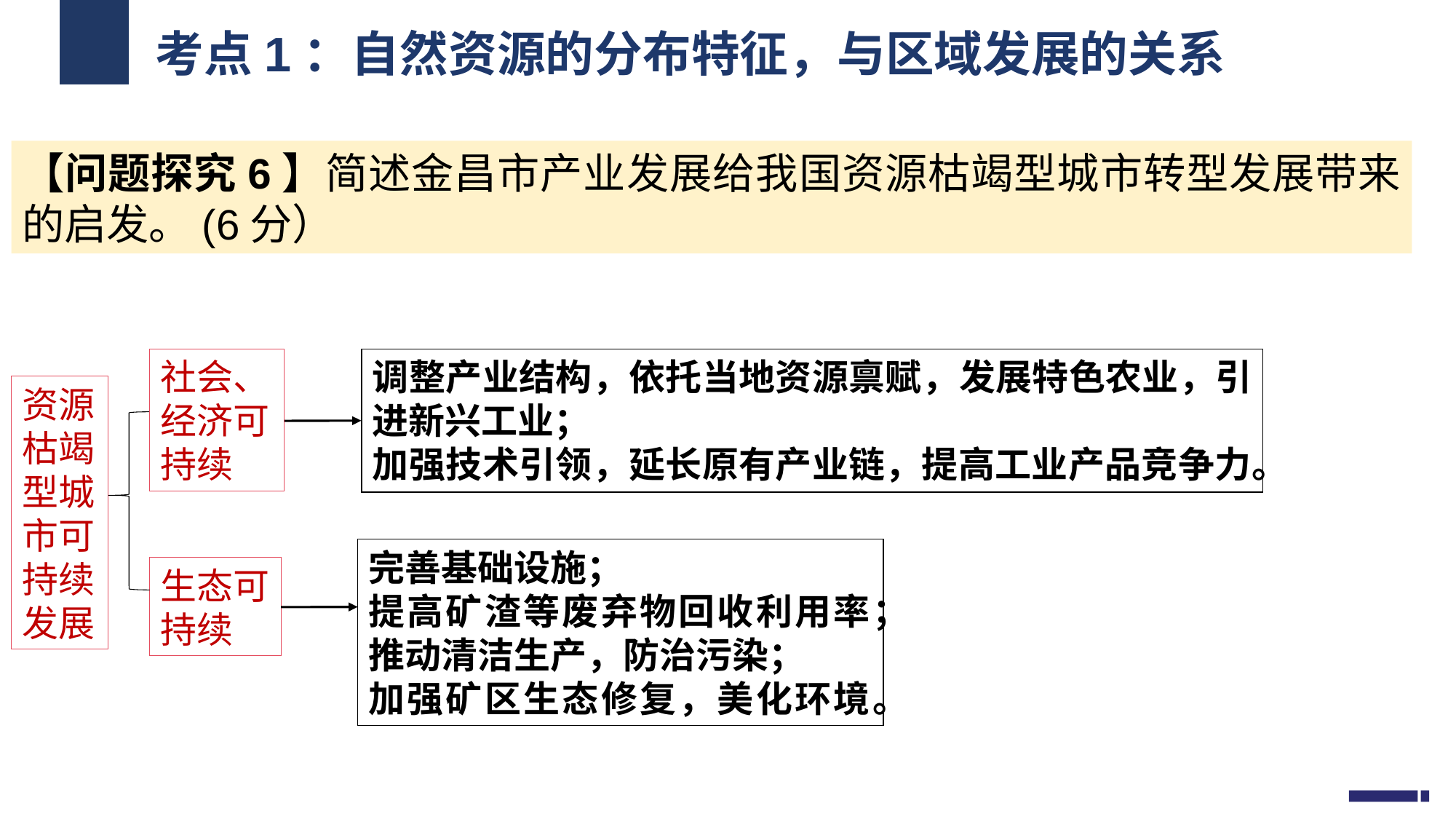

考点1：自然资源的分布特征，与区域发展的关系
【问题探究6】简述金昌市产业发展给我国资源枯竭型城市转型发展带来的启发。(6分）
社会、经济可持续
资源枯竭型城市可持续发展

生态可持续
调整产业结构，依托当地资源禀赋，发展特色农业，引进新兴工业；
加强技术引领，延长原有产业链，提高工业产品竞争力。

完善基础设施；
提高矿渣等废弃物回收利用率；
推动清洁生产，防治污染；
加强矿区生态修复，美化环境。